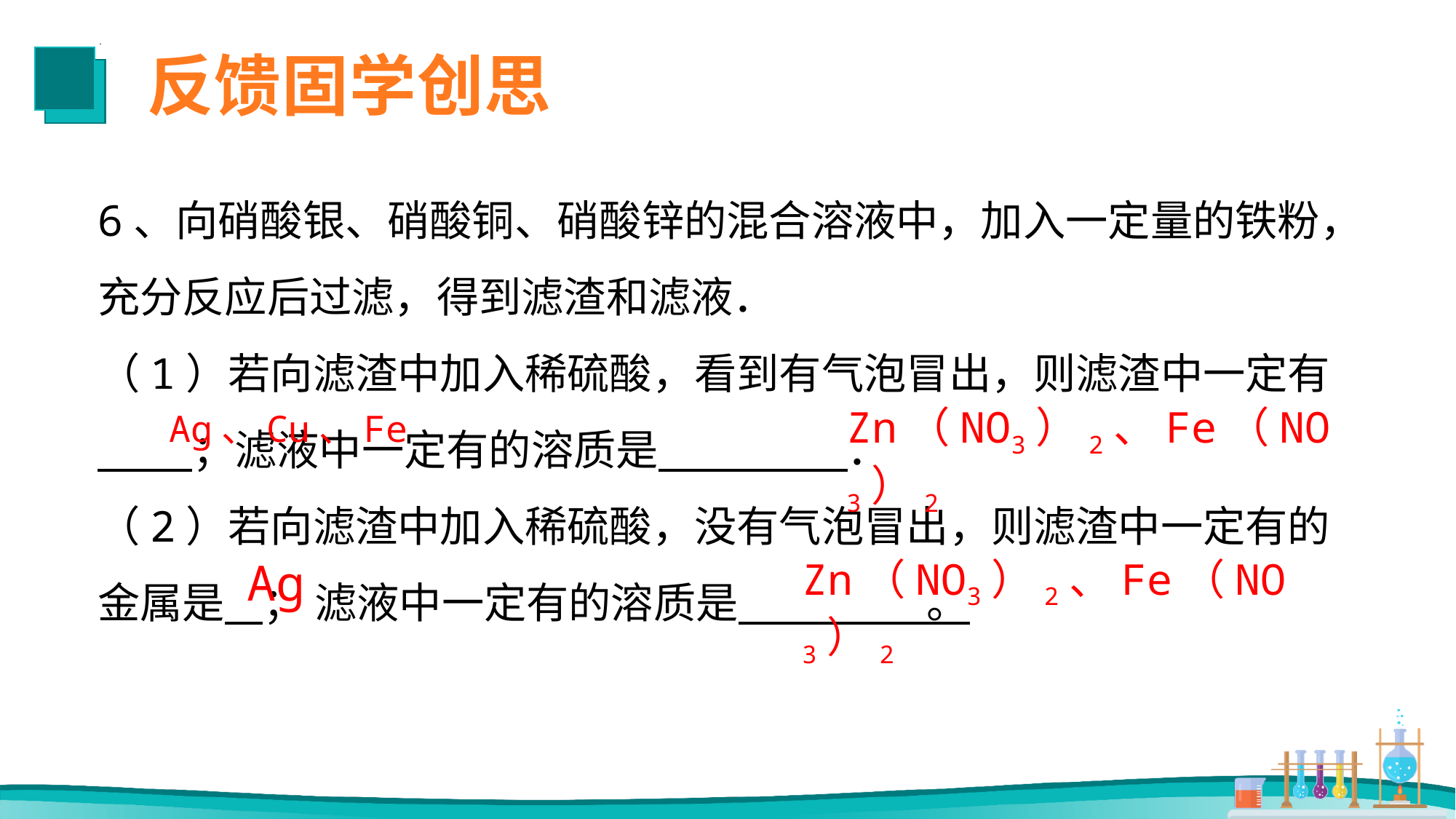

反馈固学创思
6、向硝酸银、硝酸铜、硝酸锌的混合溶液中，加入一定量的铁粉，充分反应后过滤，得到滤渣和滤液．
（1）若向滤渣中加入稀硫酸，看到有气泡冒出，则滤渣中一定有           ；滤液中一定有的溶质是                    ．
（2）若向滤渣中加入稀硫酸，没有气泡冒出，则滤渣中一定有的金属是    ； 滤液中一定有的溶质是                    。
Zn（NO3）2、Fe（NO3）2
Ag、Cu、Fe
Ag
Zn（NO3）2、Fe（NO3）2